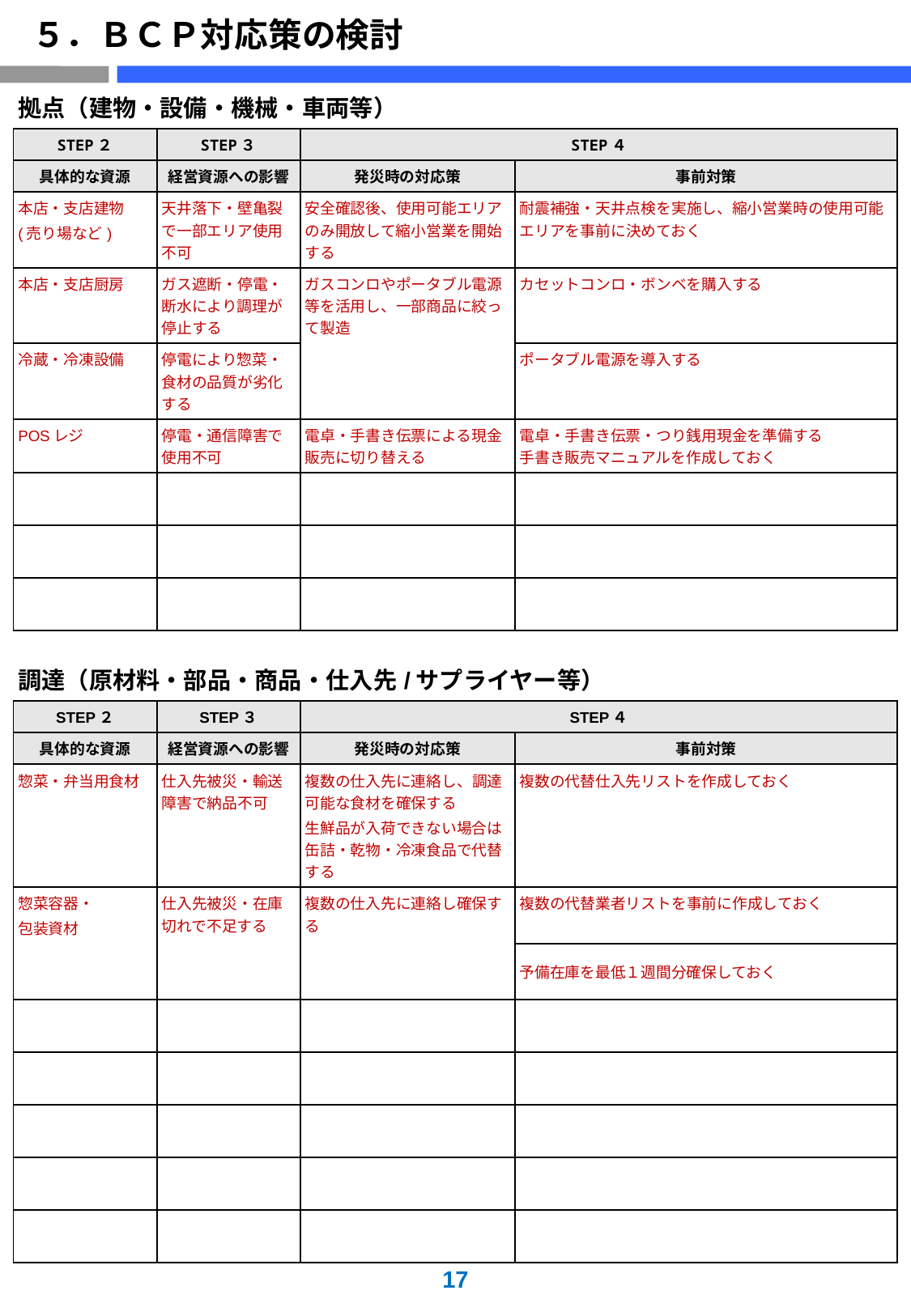

# ５．ＢＣＰ対応策の検討
| 拠点（建物・設備・機械・車両等） |  |  |  |
| --- | --- | --- | --- |
| STEP２ | STEP３ | STEP４ |  |
| 具体的な資源 | 経営資源への影響 | 発災時の対応策 | 事前対策 |
| 本店・支店建物 (売り場など) | 天井落下・壁亀裂で一部エリア使用不可 | 安全確認後、使用可能エリアのみ開放して縮小営業を開始する | 耐震補強・天井点検を実施し、縮小営業時の使用可能エリアを事前に決めておく |
| 本店・支店厨房 | ガス遮断・停電・断水により調理が停止する | ガスコンロやポータブル電源等を活用し、一部商品に絞って製造 | カセットコンロ・ボンベを購入する |
| 冷蔵・冷凍設備 | 停電により惣菜・食材の品質が劣化する |  | ポータブル電源を導入する |
| POSレジ | 停電・通信障害で使用不可 | 電卓・手書き伝票による現金販売に切り替える | 電卓・手書き伝票・つり銭用現金を準備する 手書き販売マニュアルを作成しておく |
|  |  |  |  |
|  |  |  |  |
|  |  |  |  |
| 調達（原材料・部品・商品・仕入先/サプライヤー等） |  |  |  |
| STEP２ | STEP３ | STEP４ |  |
| 具体的な資源 | 経営資源への影響 | 発災時の対応策 | 事前対策 |
| 惣菜・弁当用食材 | 仕入先被災・輸送障害で納品不可 | 複数の仕入先に連絡し、調達可能な食材を確保する 生鮮品が入荷できない場合は缶詰・乾物・冷凍食品で代替する | 複数の代替仕入先リストを作成しておく |
| 惣菜容器・ 包装資材 | 仕入先被災・在庫切れで不足する | 複数の仕入先に連絡し確保する | 複数の代替業者リストを事前に作成しておく |
|  |  |  | 予備在庫を最低１週間分確保しておく |
|  |  |  |  |
|  |  |  |  |
|  |  |  |  |
|  |  |  |  |
|  |  |  |  |
17